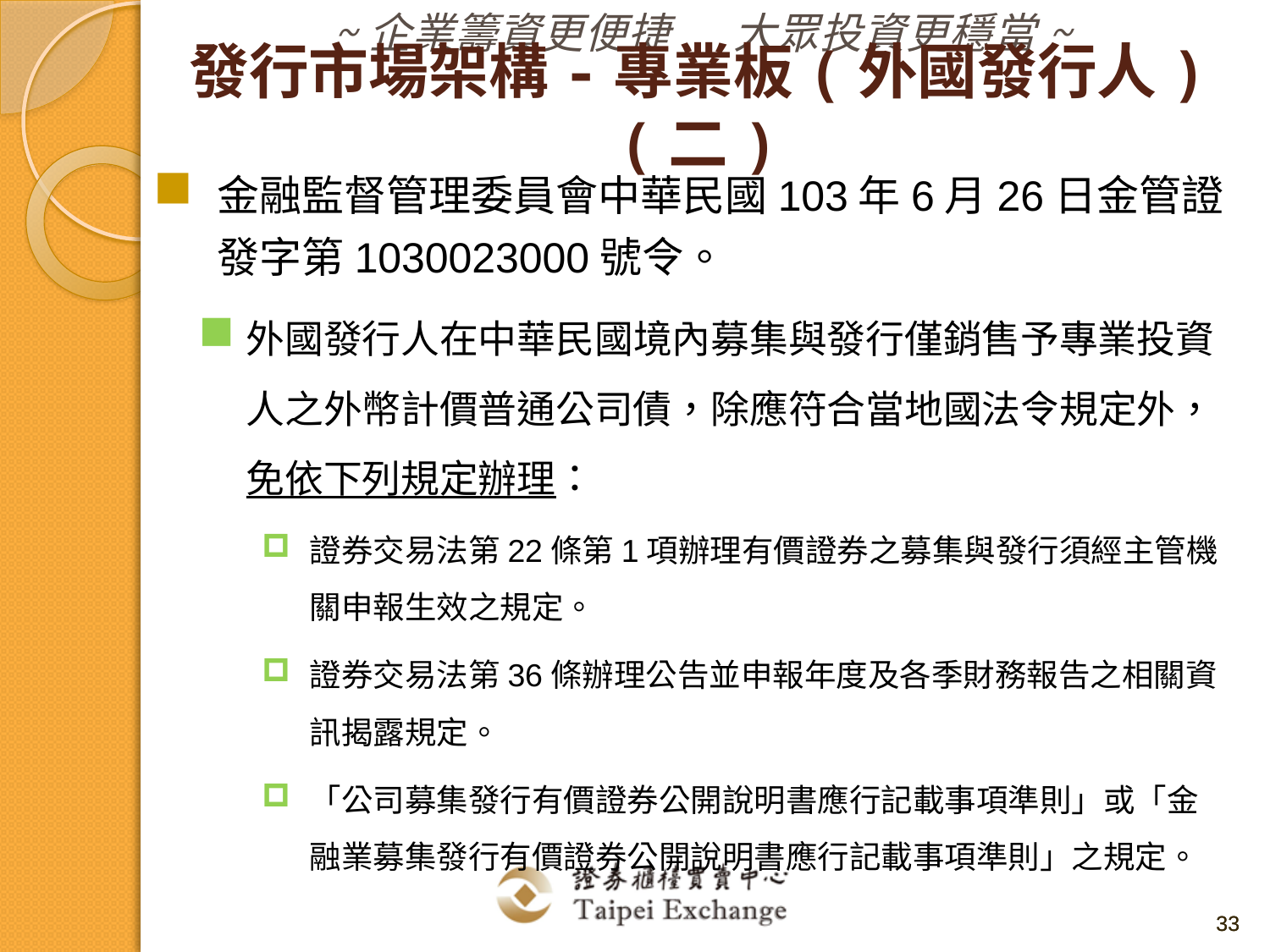

發行市場架構-專業板(外國發行人)(二)
金融監督管理委員會中華民國103年6月26日金管證發字第1030023000號令。
外國發行人在中華民國境內募集與發行僅銷售予專業投資人之外幣計價普通公司債，除應符合當地國法令規定外，免依下列規定辦理：
證券交易法第22條第1項辦理有價證券之募集與發行須經主管機關申報生效之規定。
證券交易法第36條辦理公告並申報年度及各季財務報告之相關資訊揭露規定。
「公司募集發行有價證券公開說明書應行記載事項準則」或「金融業募集發行有價證券公開說明書應行記載事項準則」之規定。

33
33